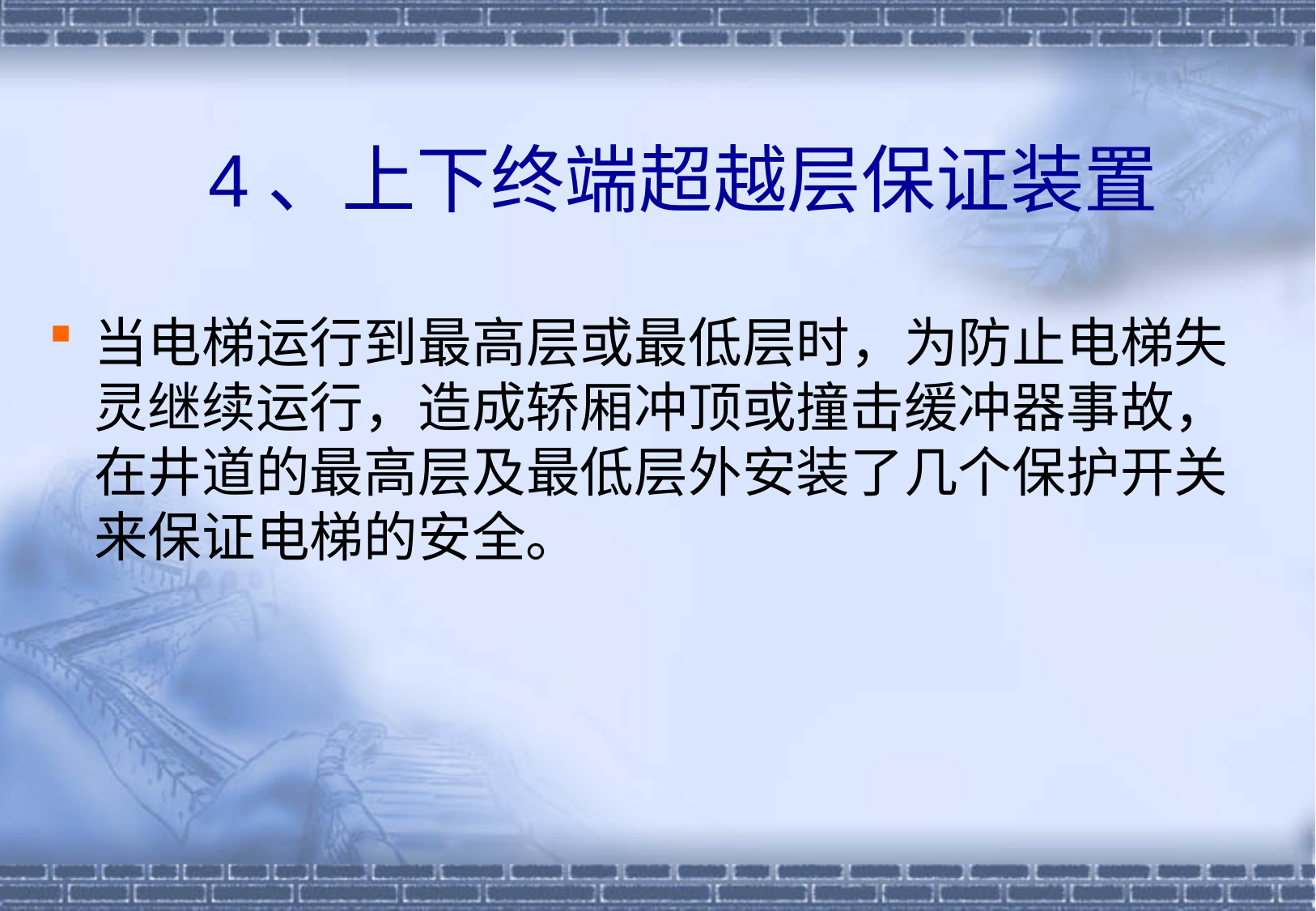

# 4、上下终端超越层保证装置
当电梯运行到最高层或最低层时，为防止电梯失灵继续运行，造成轿厢冲顶或撞击缓冲器事故，在井道的最高层及最低层外安装了几个保护开关来保证电梯的安全。